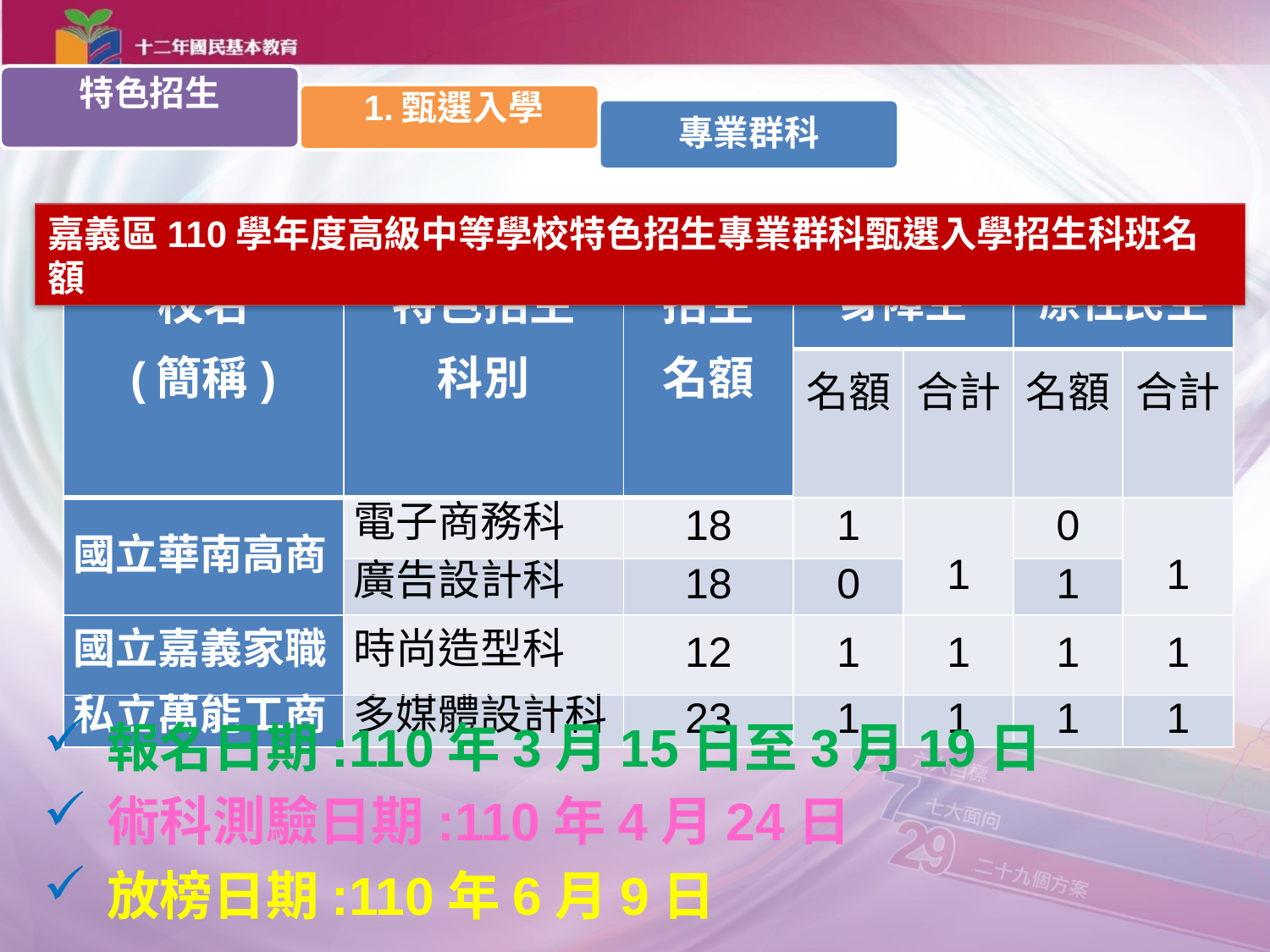

特色招生

1.甄選入學

專業群科
嘉義區110學年度高級中等學校特色招生專業群科甄選入學招生科班名額
| 校名 (簡稱) | 特色招生 科別 | 招生 名額 | 身障生 |  | 原住民生 |  |
| --- | --- | --- | --- | --- | --- | --- |
|  |  |  | 名額 | 合計 | 名額 | 合計 |
| 國立華南高商 | 電子商務科 | 18 | 1 | 1 | 0 | 1 |
|  | 廣告設計科 | 18 | 0 |  | 1 |  |
| 國立嘉義家職 | 時尚造型科 | 12 | 1 | 1 | 1 | 1 |
| 私立萬能工商 | 多媒體設計科 | 23 | 1 | 1 | 1 | 1 |
報名日期:110年3月15日至3月19日
術科測驗日期:110年4月24日
放榜日期:110年6月9日